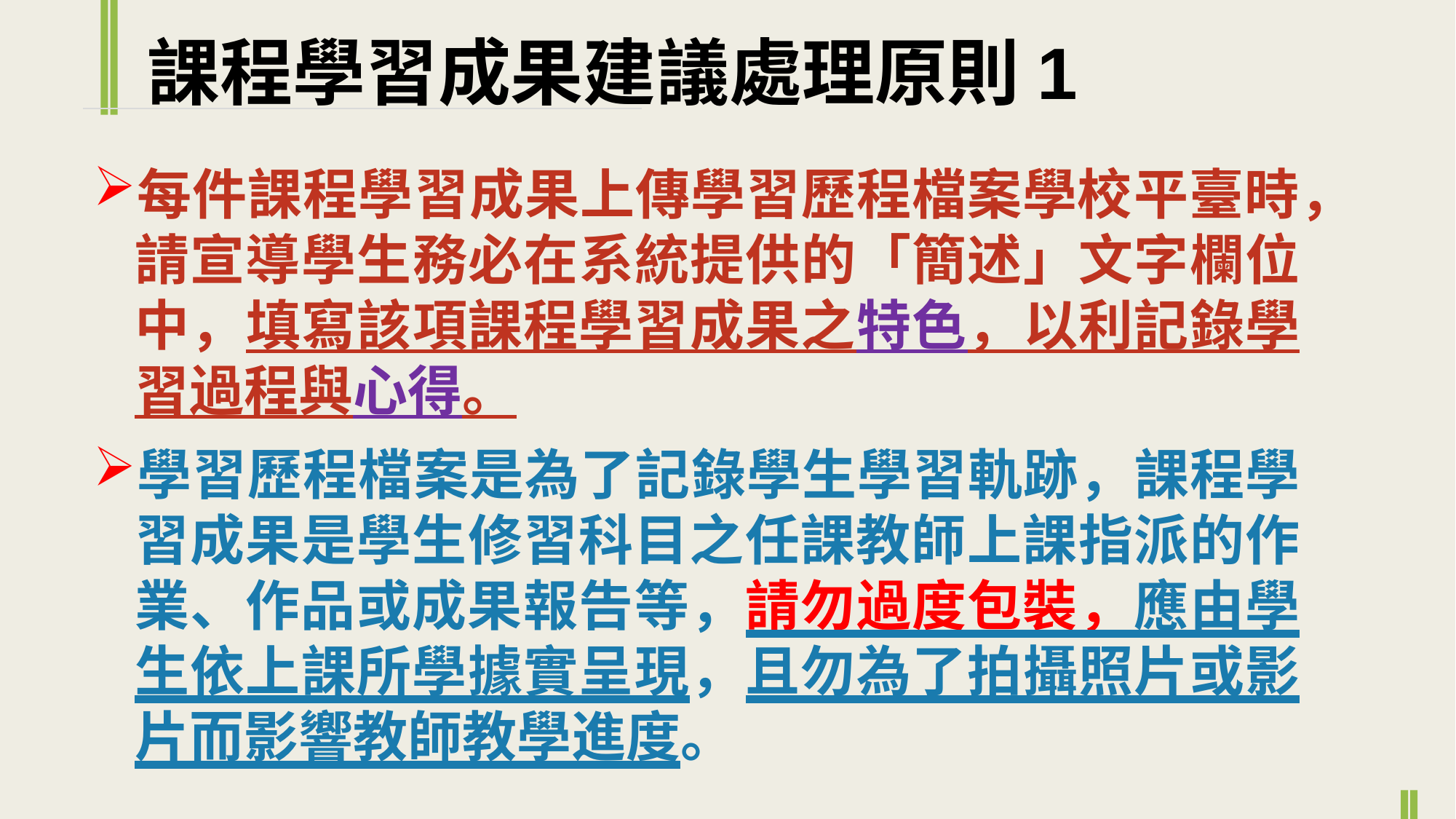

# 課程學習成果建議處理原則1

每件課程學習成果上傳學習歷程檔案學校平臺時，請宣導學生務必在系統提供的「簡述」文字欄位中，填寫該項課程學習成果之特色，以利記錄學習過程與心得。
學習歷程檔案是為了記錄學生學習軌跡，課程學習成果是學生修習科目之任課教師上課指派的作業、作品或成果報告等，請勿過度包裝，應由學生依上課所學據實呈現，且勿為了拍攝照片或影片而影響教師教學進度。